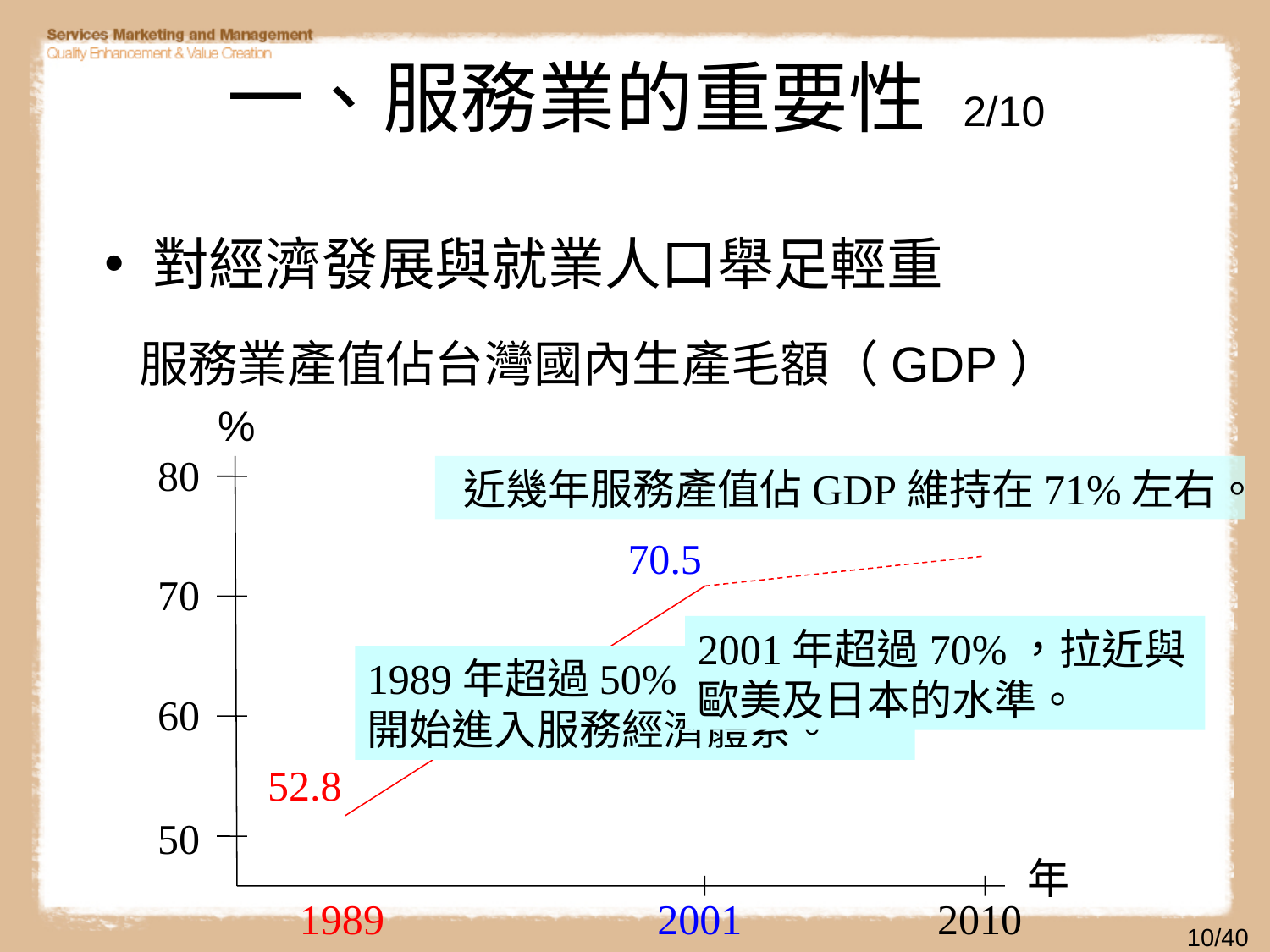

# 一、服務業的重要性 2/10
對經濟發展與就業人口舉足輕重
服務業產值佔台灣國內生產毛額（GDP）
%
80

近幾年服務產值佔GDP維持在71%左右。

70.5

70

2001年超過70%，拉近與歐美及日本的水準。
1989年超過50%，代表台灣開始進入服務經濟體系。
60

52.8
50

年

1989
2001
2010